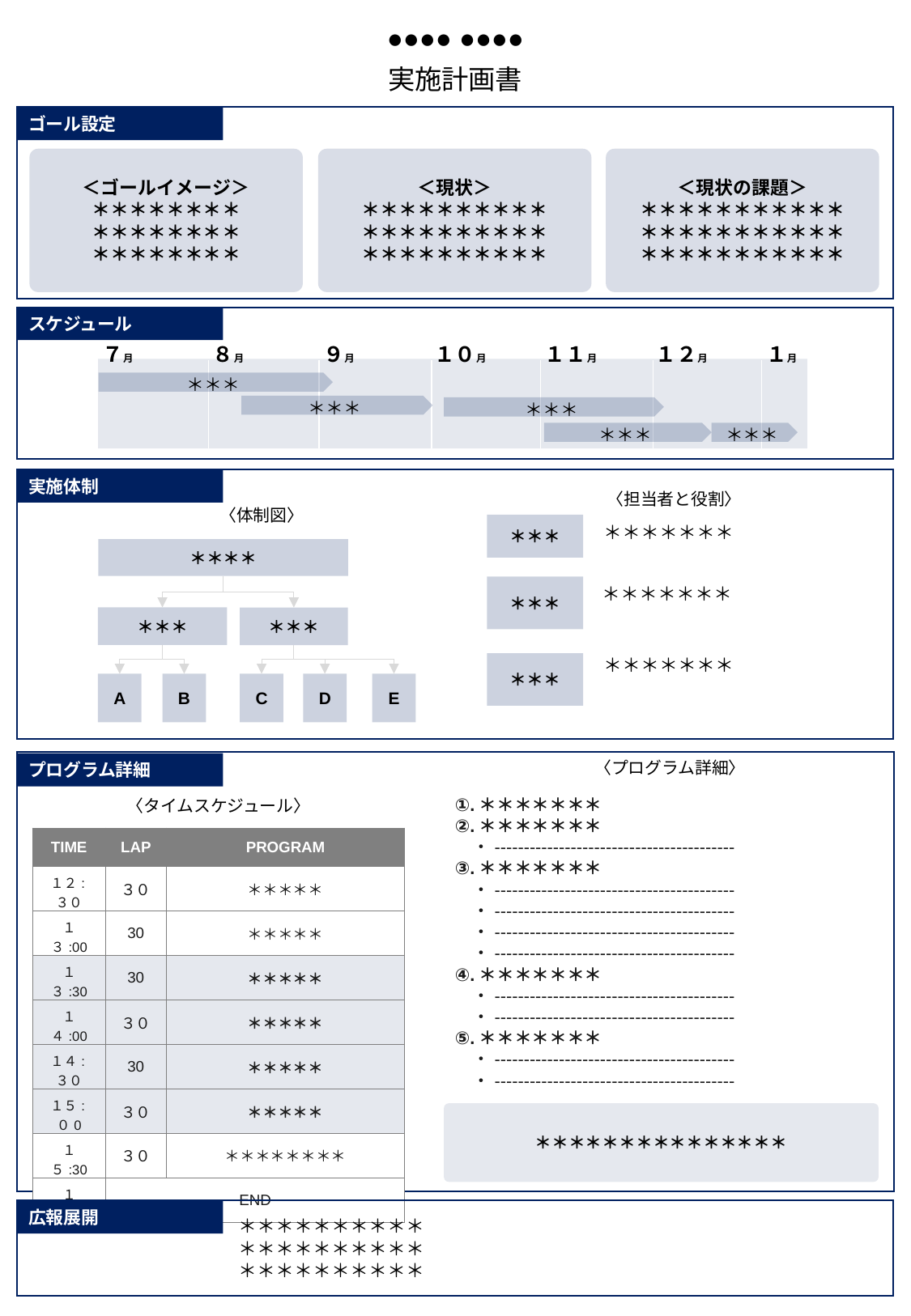

●●●● ●●●●
実施計画書
ゴール設定

＜ゴールイメージ＞
＊＊＊＊＊＊＊＊
＊＊＊＊＊＊＊＊
＊＊＊＊＊＊＊＊

＜現状＞
＊＊＊＊＊＊＊＊＊＊
＊＊＊＊＊＊＊＊＊＊
＊＊＊＊＊＊＊＊＊＊
＜現状の課題＞
＊＊＊＊＊＊＊＊＊＊＊
＊＊＊＊＊＊＊＊＊＊＊
＊＊＊＊＊＊＊＊＊＊＊
スケジュール

７月
８月
９月
１０月
１１月
１２月
１月

＊＊＊
＊＊＊
＊＊＊
＊＊＊
＊＊＊
実施体制

〈担当者と役割〉
〈体制図〉
＊＊＊
＊＊＊＊＊＊＊
＊＊＊＊
＊＊＊
＊＊＊＊＊＊＊
＊＊＊
＊＊＊
＊＊＊
＊＊＊＊＊＊＊
A
B
C
D
E

プログラム詳細
〈プログラム詳細〉
①.＊＊＊＊＊＊＊
②.＊＊＊＊＊＊＊
　・-----------------------------------------
③.＊＊＊＊＊＊＊
　・-----------------------------------------
　・-----------------------------------------
　・-----------------------------------------
　・-----------------------------------------
④.＊＊＊＊＊＊＊
　・-----------------------------------------
　・-----------------------------------------
⑤.＊＊＊＊＊＊＊
　・-----------------------------------------
　・-----------------------------------------
〈タイムスケジュール〉
| TIME | LAP | PROGRAM |
| --- | --- | --- |
| １２:３０ | ３０ | ＊＊＊＊＊ |
| １３:00 | 30 | ＊＊＊＊＊ |
| １３:30 | 30 | ＊＊＊＊＊ |
| １４:00 | ３０ | ＊＊＊＊＊ |
| １４:３０ | 30 | ＊＊＊＊＊ |
| １５:０0 | ３０ | ＊＊＊＊＊ |
| １５:30 | ３０ | ＊＊＊＊＊＊＊＊ |
| １６:00 | END |  |
＊＊＊＊＊＊＊＊＊＊＊＊＊＊＊
広報展開

＊＊＊＊＊＊＊＊＊＊
＊＊＊＊＊＊＊＊＊＊
＊＊＊＊＊＊＊＊＊＊